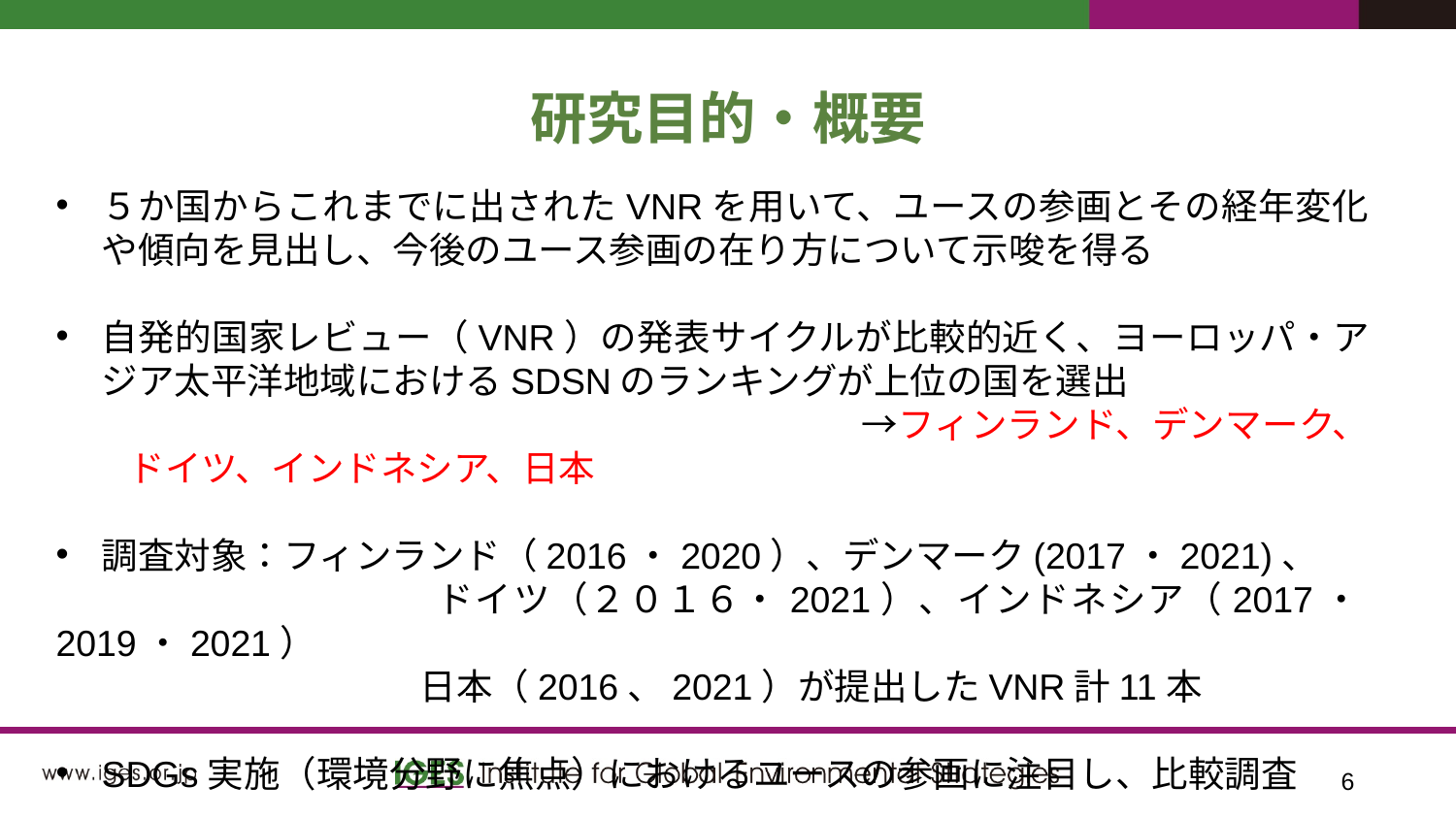

研究目的・概要
５か国からこれまでに出されたVNRを用いて、ユースの参画とその経年変化や傾向を見出し、今後のユース参画の在り方について示唆を得る

自発的国家レビュー（VNR）の発表サイクルが比較的近く、ヨーロッパ・アジア太平洋地域におけるSDSNのランキングが上位の国を選出
　　　　　　　　　　　　　　　　　　　　→フィンランド、デンマーク、ドイツ、インドネシア、日本

調査対象：フィンランド（2016・2020）、デンマーク(2017・2021)、
　　　　　　　　　　ドイツ（２０１６・2021）、インドネシア（2017・2019・2021）
　　　　　　　　　　日本（2016、2021）が提出したVNR計11本

SDGs実施（環境分野に焦点）におけるユースの参画に注目し、比較調査
6